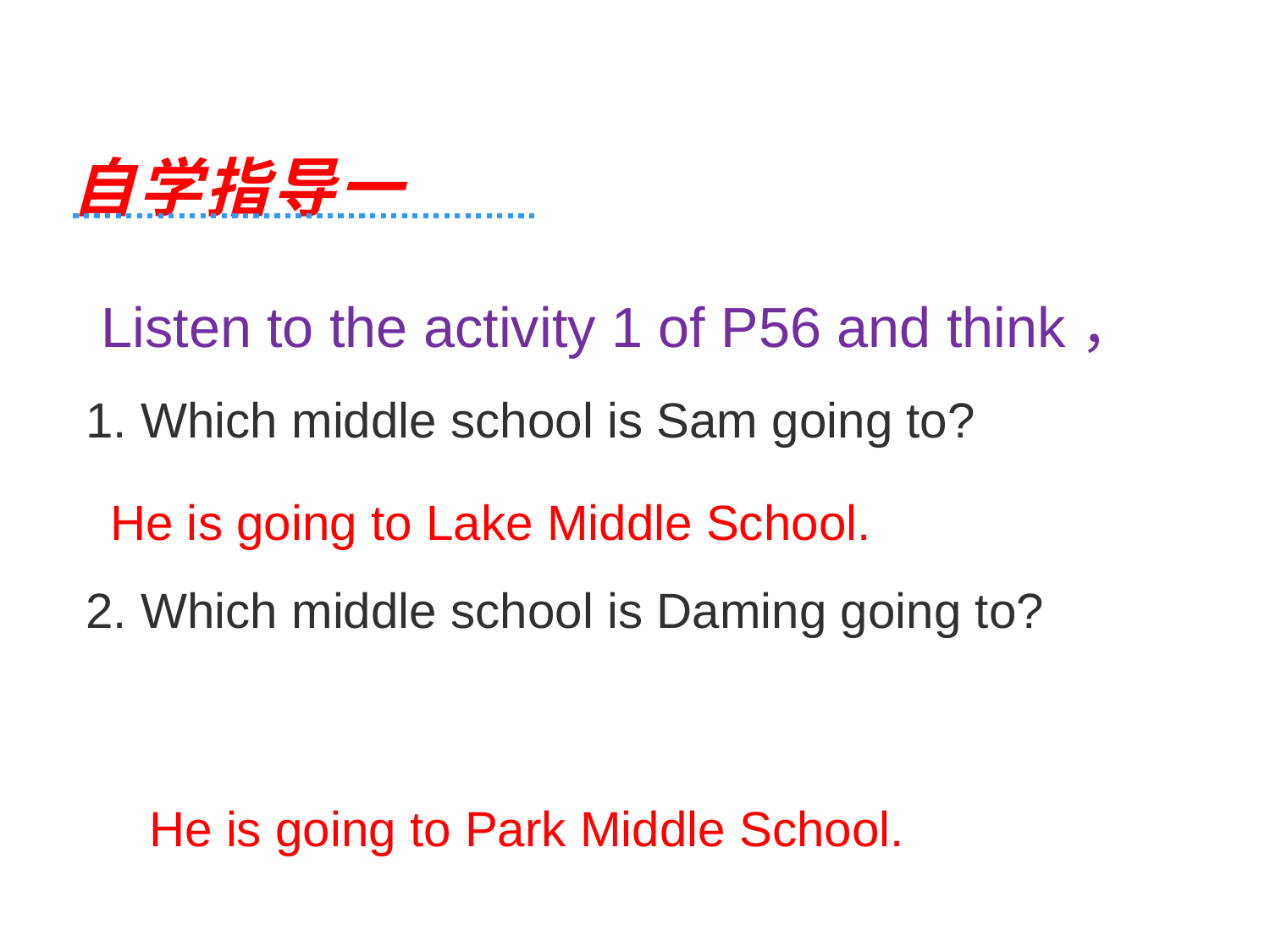

自学指导一
 Listen to the activity 1 of P56 and think，
1. Which middle school is Sam going to?

2. Which middle school is Daming going to?

He is going to Lake Middle School.
 He is going to Park Middle School.